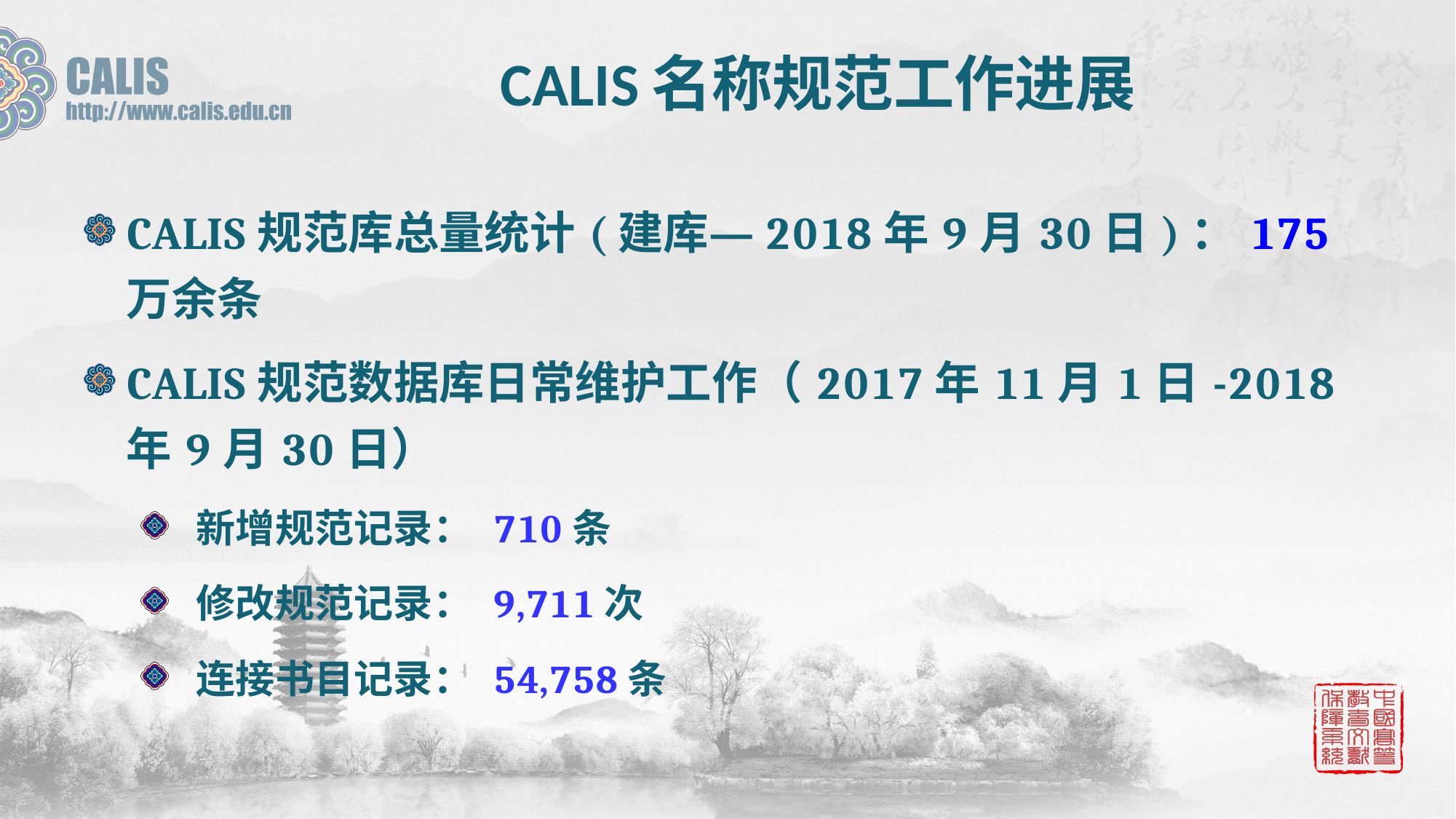

# CALIS名称规范工作进展
CALIS规范库总量统计(建库—2018年9月30日)：175万余条
CALIS规范数据库日常维护工作（2017年11月1日-2018年9月30日）
 新增规范记录： 710条
 修改规范记录： 9,711次
 连接书目记录： 54,758条